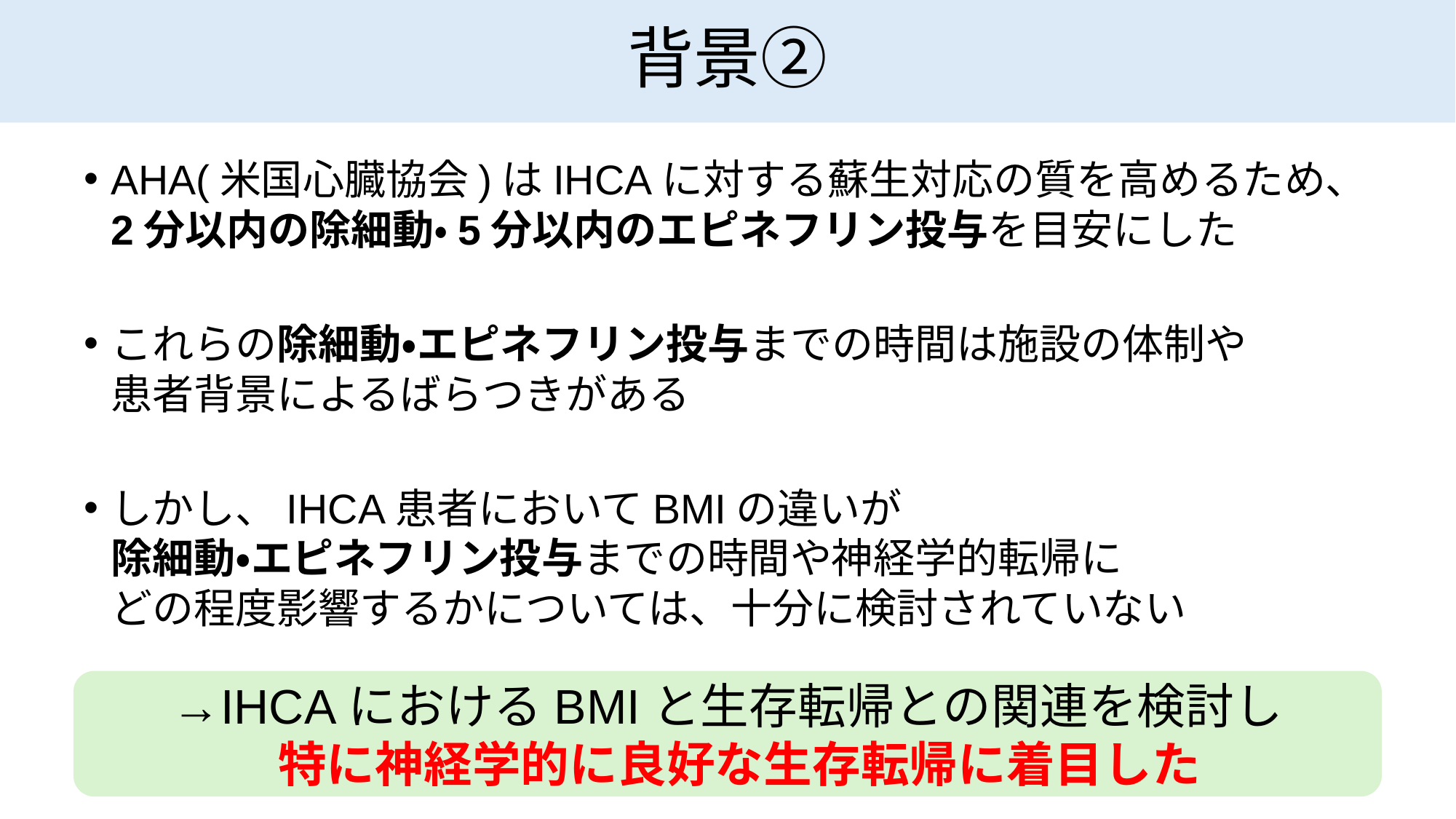

# 背景②
AHA(米国心臓協会)はIHCAに対する蘇生対応の質を高めるため、
2分以内の除細動・5分以内のエピネフリン投与を目安にした
これらの除細動・エピネフリン投与までの時間は施設の体制や
患者背景によるばらつきがある
しかし、IHCA患者においてBMIの違いが
除細動・エピネフリン投与までの時間や神経学的転帰に
どの程度影響するかについては、十分に検討されていない

→IHCAにおけるBMIと生存転帰との関連を検討し
　特に神経学的に良好な生存転帰に着目した